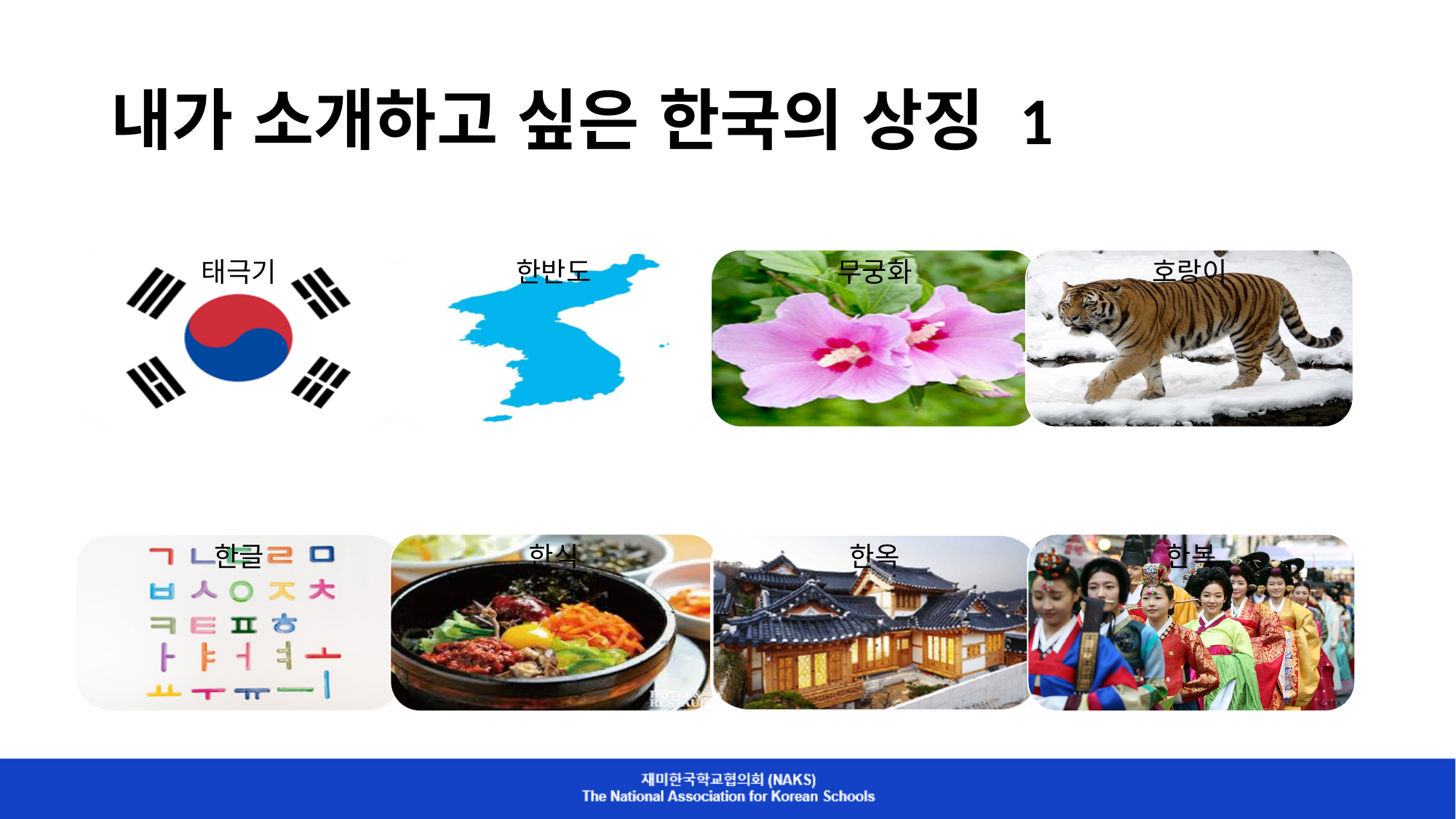

# 내가 소개하고 싶은 한국의 상징 1
한반도
무궁화
호랑이
태극기
한글
한식
한옥
한복